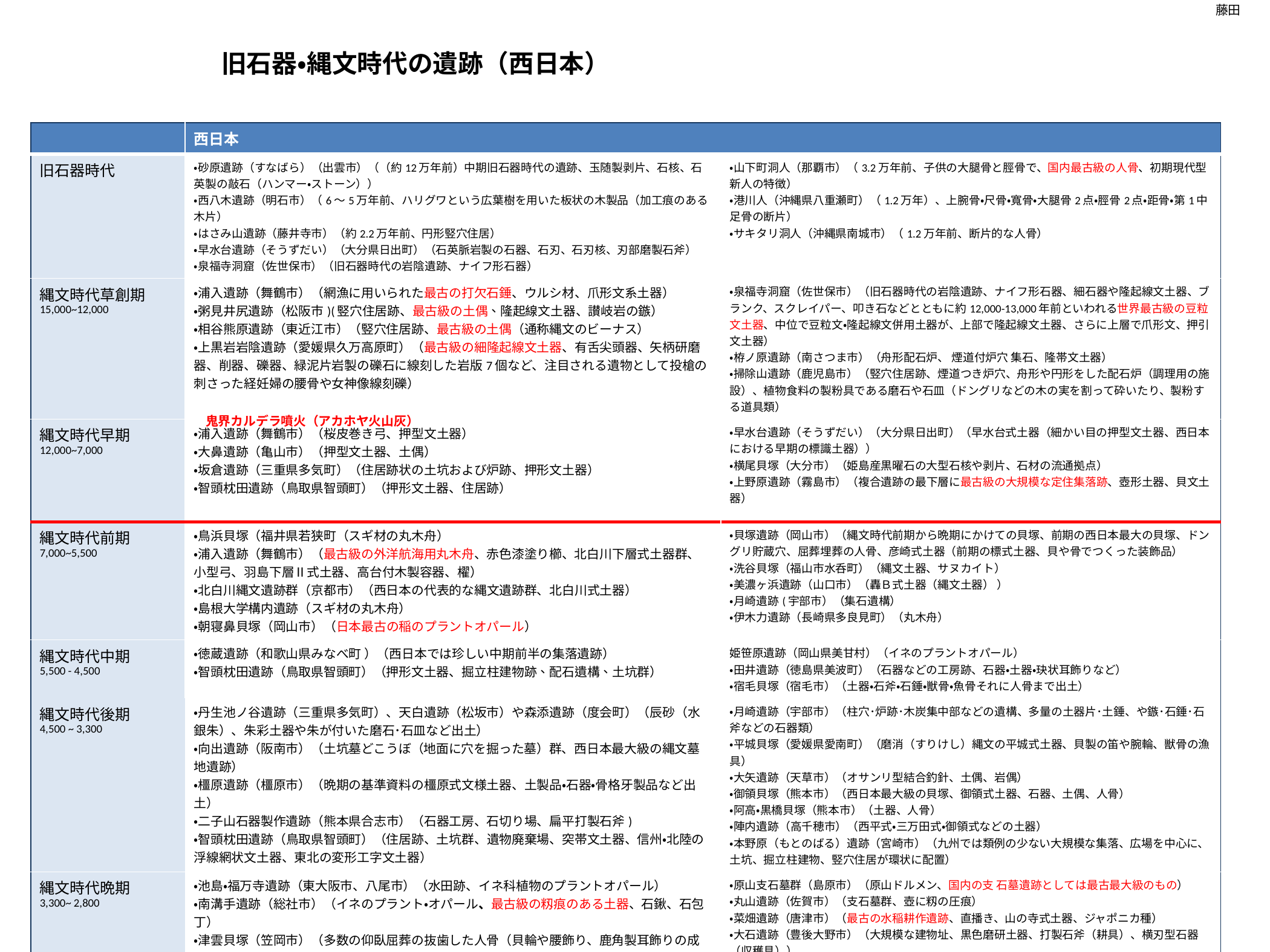

藤田
旧石器・縄文時代の遺跡（西日本）
|  | 西日本 |  |
| --- | --- | --- |
| 旧石器時代 | ・砂原遺跡（すなばら）（出雲市）（（約12万年前）中期旧石器時代の遺跡、玉随製剥片、石核、石英製の敲石（ハンマー・ストーン）） ・西八木遺跡（明石市）（6〜5万年前、ハリグワという広葉樹を用いた板状の木製品（加工痕のある木片） ・はさみ山遺跡（藤井寺市）（約2.2万年前、円形竪穴住居） ・早水台遺跡（そうずだい）（大分県日出町）（石英脈岩製の石器、石刃、石刃核、刃部磨製石斧） ・泉福寺洞窟（佐世保市）（旧石器時代の岩陰遺跡、ナイフ形石器） | ・山下町洞人（那覇市）（3.2万年前、子供の大腿骨と脛骨で、国内最古級の人骨、初期現代型新人の特徴） ・港川人（沖縄県八重瀬町）（1.2万年）、上腕骨・尺骨・寬骨・大腿骨2点・脛骨2点・距骨・第1中足骨の断片） ・サキタリ洞人（沖縄県南城市）（1.2万年前、断片的な人骨） |
| 縄文時代草創期 15,000~12,000 | ・浦入遺跡（舞鶴市）（網漁に用いられた最古の打欠石錘、ウルシ材、爪形文系土器） ・粥見井尻遺跡（松阪市)(竪穴住居跡、最古級の土偶、隆起線文土器、讃岐岩の鏃） ・相谷熊原遺跡（東近江市）（竪穴住居跡、最古級の土偶（通称縄文のビーナス） ・上黒岩岩陰遺跡（愛媛県久万高原町）（最古級の細隆起線文土器、有舌尖頭器、矢柄研磨器、削器、礫器、緑泥片岩製の礫石に線刻した岩版7個など、注目される遺物として投槍の刺さった経妊婦の腰骨や女神像線刻礫） | ・泉福寺洞窟（佐世保市）（旧石器時代の岩陰遺跡、ナイフ形石器、細石器や隆起線文土器、ブランク、スクレイパー、叩き石などとともに約12,000-13,000年前といわれる世界最古級の豆粒文土器、中位で豆粒文・隆起線文併用土器が、上部で隆起線文土器、さらに上層で爪形文、押引文土器） ・栫ノ原遺跡（南さつま市）（舟形配石炉、 煙道付炉穴 集石、隆帯文土器） ・掃除山遺跡（鹿児島市）（竪穴住居跡、煙道つき炉穴、舟形や円形をした配石炉（調理用の施設）、植物食料の製粉具である磨石や石皿（ドングリなどの木の実を割って砕いたり、製粉する道具類） |
| 縄文時代早期12,000~7,000 | ・浦入遺跡（舞鶴市）（桜皮巻き弓、押型文土器） ・大鼻遺跡（亀山市）（押型文土器、土偶） ・坂倉遺跡（三重県多気町）（住居跡状の土坑および炉跡、押形文土器） ・智頭枕田遺跡（鳥取県智頭町）（押形文土器、住居跡） | ・早水台遺跡（そうずだい）（大分県日出町）（早水台式土器（細かい目の押型文土器、西日本における早期の標識土器）） ・横尾貝塚（大分市）（姫島産黒曜石の大型石核や剥片、石材の流通拠点） ・上野原遺跡（霧島市）（複合遺跡の最下層に最古級の大規模な定住集落跡、壺形土器、貝文土器） |
| 縄文時代前期 7,000~5,500 | ・鳥浜貝塚（福井県若狭町（スギ材の丸木舟） ・浦入遺跡（舞鶴市）（最古級の外洋航海用丸木舟、赤色漆塗り櫛、北白川下層式土器群、小型弓、羽島下層Ⅱ式土器、高台付木製容器、櫂） ・北白川縄文遺跡群（京都市）（西日本の代表的な縄文遺跡群、北白川式土器） ・島根大学構内遺跡（スギ材の丸木舟） ・朝寝鼻貝塚（岡山市）（日本最古の稲のプラントオパール） | ・貝塚遺跡（岡山市）（縄文時代前期から晩期にかけての貝塚、前期の西日本最大の貝塚、ドングリ貯蔵穴、屈葬埋葬の人骨、彦崎式土器（前期の標式土器、貝や骨でつくった装飾品） ・洗谷貝塚（福山市水呑町）（縄文土器、サヌカイト） ・美濃ヶ浜遺跡（山口市）（轟Ｂ式土器（縄文土器） ） ・月崎遺跡(宇部市）（集石遺構） ・伊木力遺跡（長崎県多良見町）（丸木舟） |
| 縄文時代中期 5,500 - 4,500 | ・徳蔵遺跡（和歌山県みなべ町 ）（西日本では珍しい中期前半の集落遺跡） ・智頭枕田遺跡（鳥取県智頭町）（押形文土器、掘立柱建物跡、配石遺構、土坑群） | 姫笹原遺跡（岡山県美甘村）（イネのプラントオパール） ・田井遺跡（徳島県美波町）（石器などの工房跡、石器・土器・玦状耳飾りなど） ・宿毛貝塚（宿毛市）（土器・石斧・石錘・獣骨・魚骨それに人骨まで出土） |
| 縄文時代後期 4,500 ~ 3,300 | ・丹生池ノ谷遺跡（三重県多気町）、天白遺跡（松坂市）や森添遺跡（度会町）（辰砂（水銀朱）、朱彩土器や朱が付いた磨石･石皿など出土） ・向出遺跡（阪南市）（土坑墓どこうぼ（地面に穴を掘った墓）群、西日本最大級の縄文墓地遺跡） ・橿原遺跡（橿原市）（晩期の基準資料の橿原式文様土器、土製品・石器・骨格牙製品など出土） ・二子山石器製作遺跡（熊本県合志市）（石器工房、石切り場、扁平打製石斧) ・智頭枕田遺跡（鳥取県智頭町）（住居跡、土坑群、遺物廃棄場、突帯文土器、信州・北陸の浮線網状文土器、東北の変形工字文土器） | ・月崎遺跡（宇部市）（柱穴･炉跡･木炭集中部などの遺構、多量の土器片･土錘、や鏃･石錘･石斧などの石器類） ・平城貝塚（愛媛県愛南町）（磨消（すりけし）縄文の平城式土器、貝製の笛や腕輪、獣骨の漁具） ・大矢遺跡（天草市）（オサンリ型結合釣針、土偶、岩偶） ・御領貝塚（熊本市）（西日本最大級の貝塚、御領式土器、石器、土偶、人骨） ・阿高・黒橋貝塚（熊本市）（土器、人骨） ・陣内遺跡（高千穂市）（西平式・三万田式・御領式などの土器） ・本野原（もとのばる）遺跡（宮崎市）（九州では類例の少ない大規模な集落、広場を中心に、土坑、掘立柱建物、竪穴住居が環状に配置） |
| 縄文時代晩期 3,300~ 2,800 | ・池島・福万寺遺跡（東大阪市、八尾市）（水田跡、イネ科植物のプラントオパール） ・南溝手遺跡（総社市）（イネのプラント・オパール、最古級の籾痕のある土器、石鍬、石包丁） ・津雲貝塚（笠岡市）（多数の仰臥屈葬の抜歯した人骨（貝輪や腰飾り、鹿角製耳飾りの成人骨、石製首飾りをしている小児骨）、石鏃・削器・石錘・土偶・鹿角製釣糸等） ・板付遺跡（福岡市）（水稲耕作跡、最初期の環濠集落、夜臼式土器） ・江辻遺跡（福岡県粕屋町）（最初期の環濠集落） | ・原山支石墓群（島原市）（原山ドルメン、国内の支 石墓遺跡としては最古最大級のもの） ・丸山遺跡（佐賀市）（支石墓群、壺に籾の圧痕） ・菜畑遺跡（唐津市）（最古の水稲耕作遺跡、直播き、山の寺式土器、ジャポニカ種） ・大石遺跡（豊後大野市）（大規模な建物址、黒色磨研土器、打製石斧（耕具）、横刃型石器（収穫具）） ・田井原遺跡（竹田市）（御物石器（本州などの他所で作製された石器が持ち込まれたものか） |
鬼界カルデラ噴火（アカホヤ火山灰）